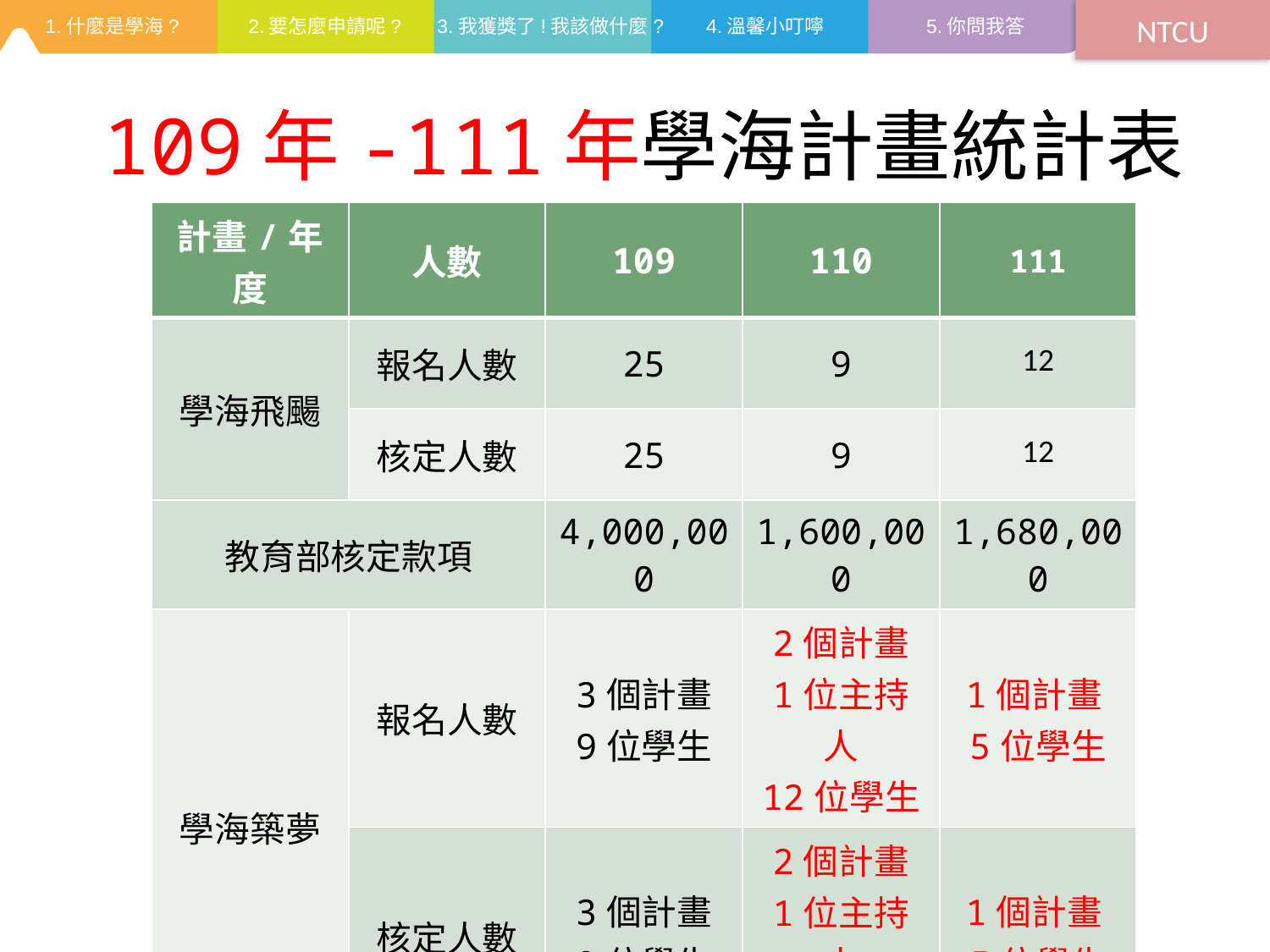

NTCU
# 109年-111年學海計畫統計表
| 計畫/年度 | 人數 | 109 | 110 | 111 |
| --- | --- | --- | --- | --- |
| 學海飛颺 | 報名人數 | 25 | 9 | 12 |
|  | 核定人數 | 25 | 9 | 12 |
| 教育部核定款項 |  | 4,000,000 | 1,600,000 | 1,680,000 |
| 學海築夢 | 報名人數 | 3個計畫 9位學生 | 2個計畫 1位主持人 12位學生 | 1個計畫  5位學生 |
|  | 核定人數 | 3個計畫 9位學生 | 2個計畫 1位主持人 12位學生 | 1個計畫  5位學生 |
| 教育部核定款項 |  | 990,000 | 1,320,000 | 791,574 |